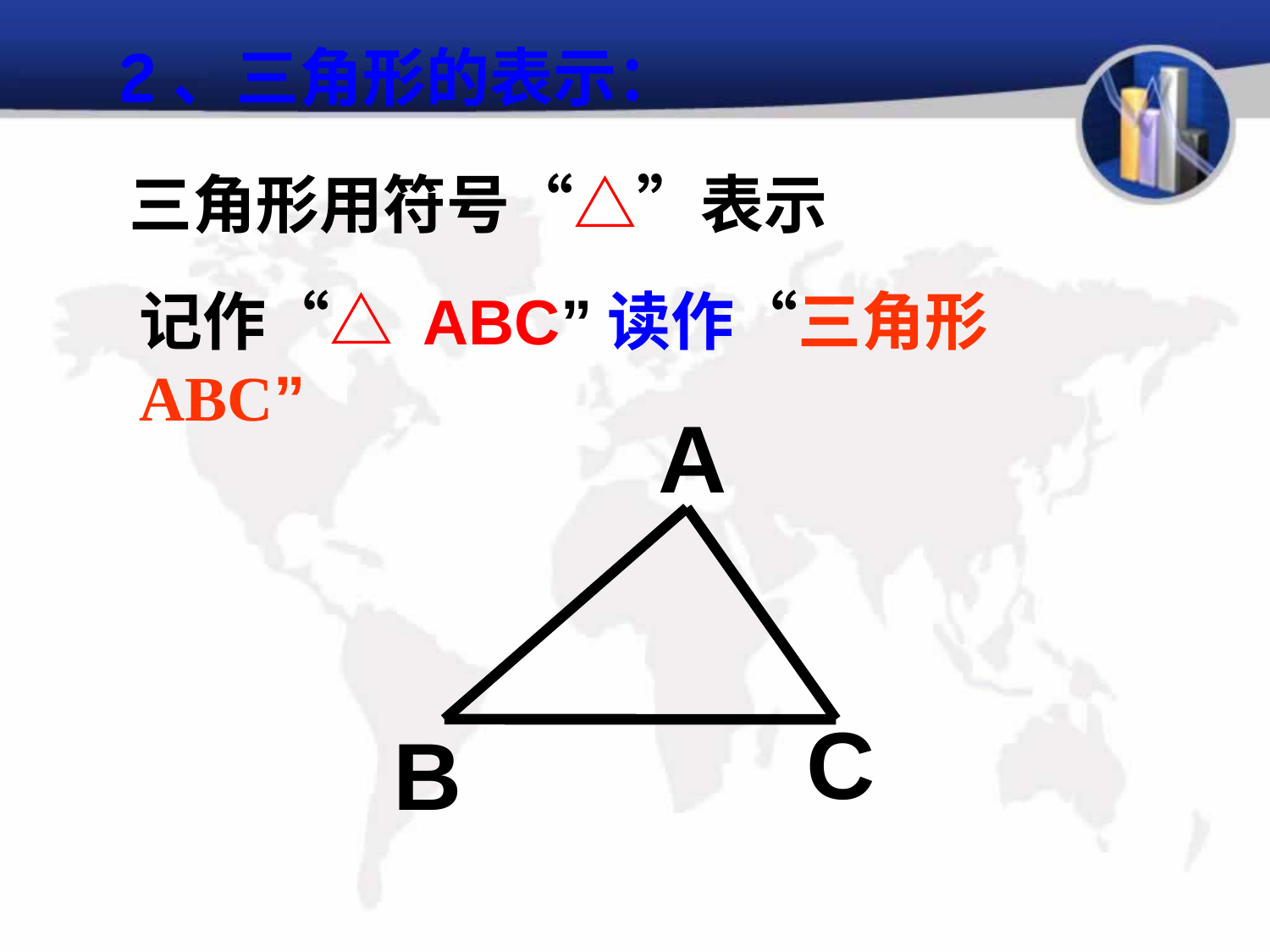

2、三角形的表示：
三角形用符号“△”表示
记作“△ ABC”读作“三角形ABC”

A

C
B